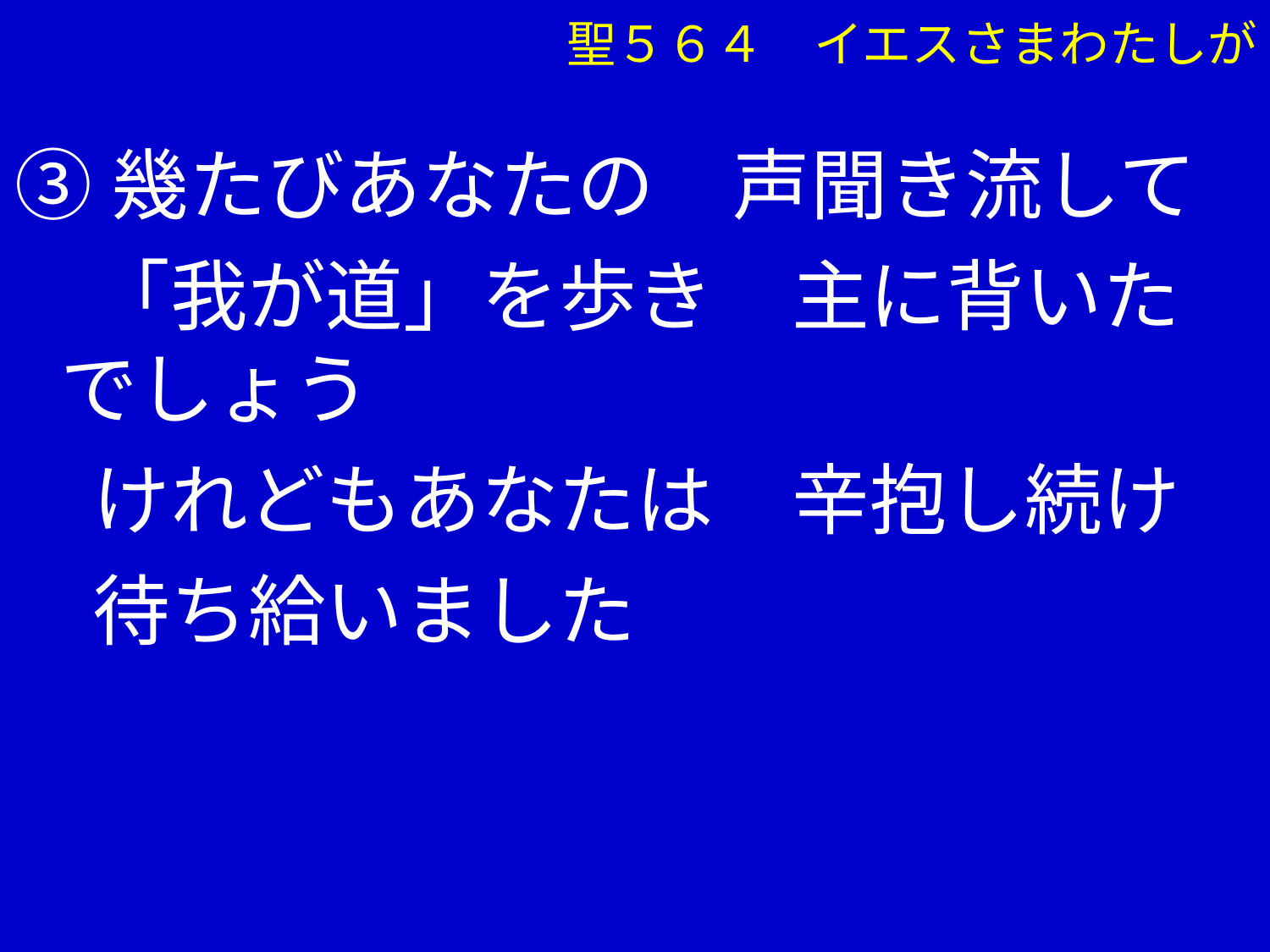

聖５６４　イエスさまわたしが
③幾たびあなたの　声聞き流して
　「我が道」を歩き　主に背いたでしょう
　けれどもあなたは　辛抱し続け
　待ち給いました